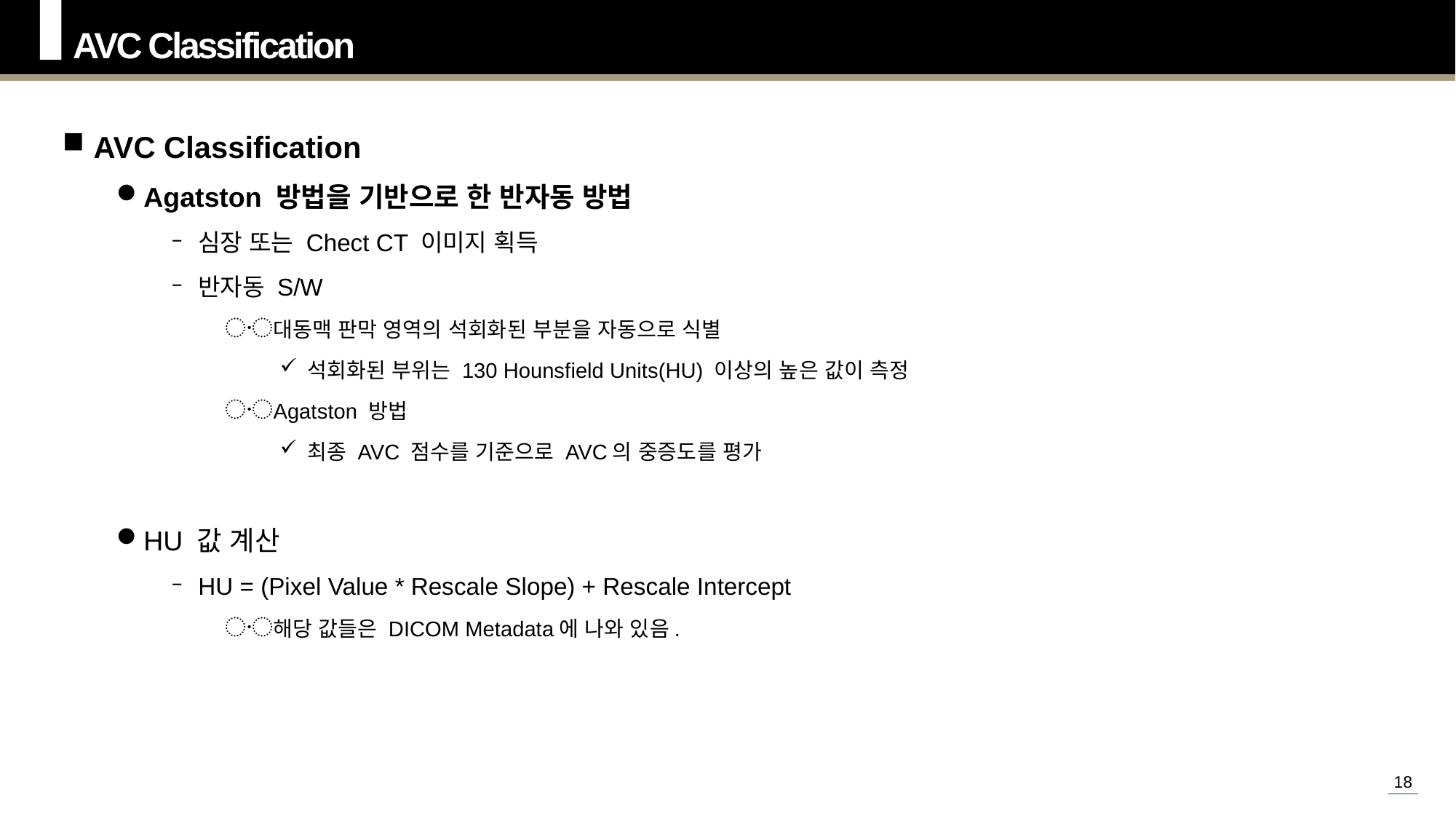

AVC Classification
AVC Classification
Agatston 방법을 기반으로 한 반자동 방법
심장 또는 Chect CT 이미지 획득
반자동 S/W
대동맥 판막 영역의 석회화된 부분을 자동으로 식별
석회화된 부위는 130 Hounsfield Units(HU) 이상의 높은 값이 측정
Agatston 방법
최종 AVC 점수를 기준으로 AVC의 중증도를 평가

HU 값 계산
HU = (Pixel Value * Rescale Slope) + Rescale Intercept
해당 값들은 DICOM Metadata에 나와 있음.